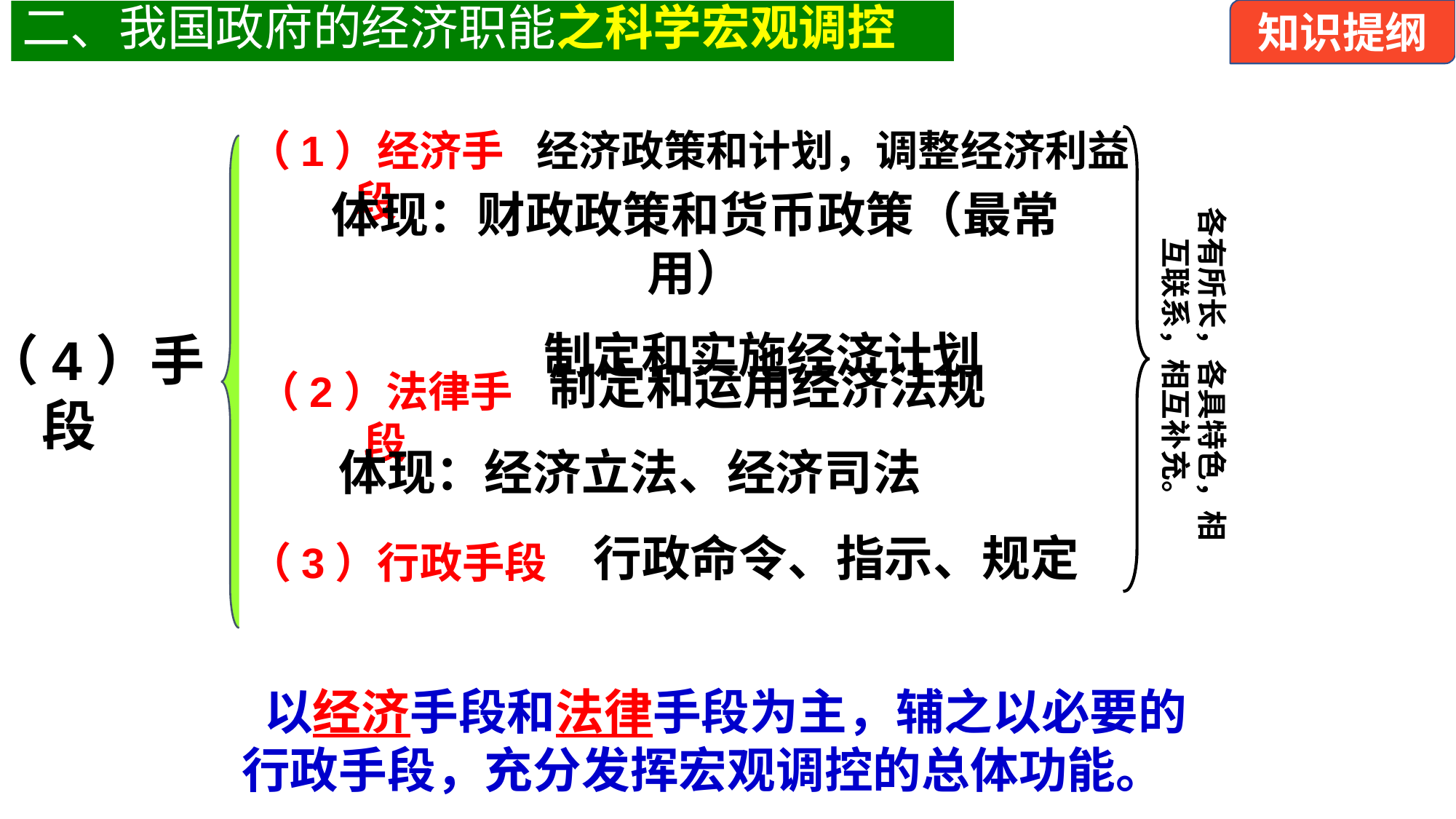

知识提纲
二、我国政府的经济职能之科学宏观调控
（1）经济手段
 经济政策和计划，调整经济利益

各有所长，各具特色，相互联系，相互补充。

体现：财政政策和货币政策（最常用）
           制定和实施经济计划
   （4）手段
制定和运用经济法规
（2）法律手段
体现：经济立法、经济司法
行政命令、指示、规定
（3）行政手段
   以经济手段和法律手段为主，辅之以必要的行政手段，充分发挥宏观调控的总体功能。